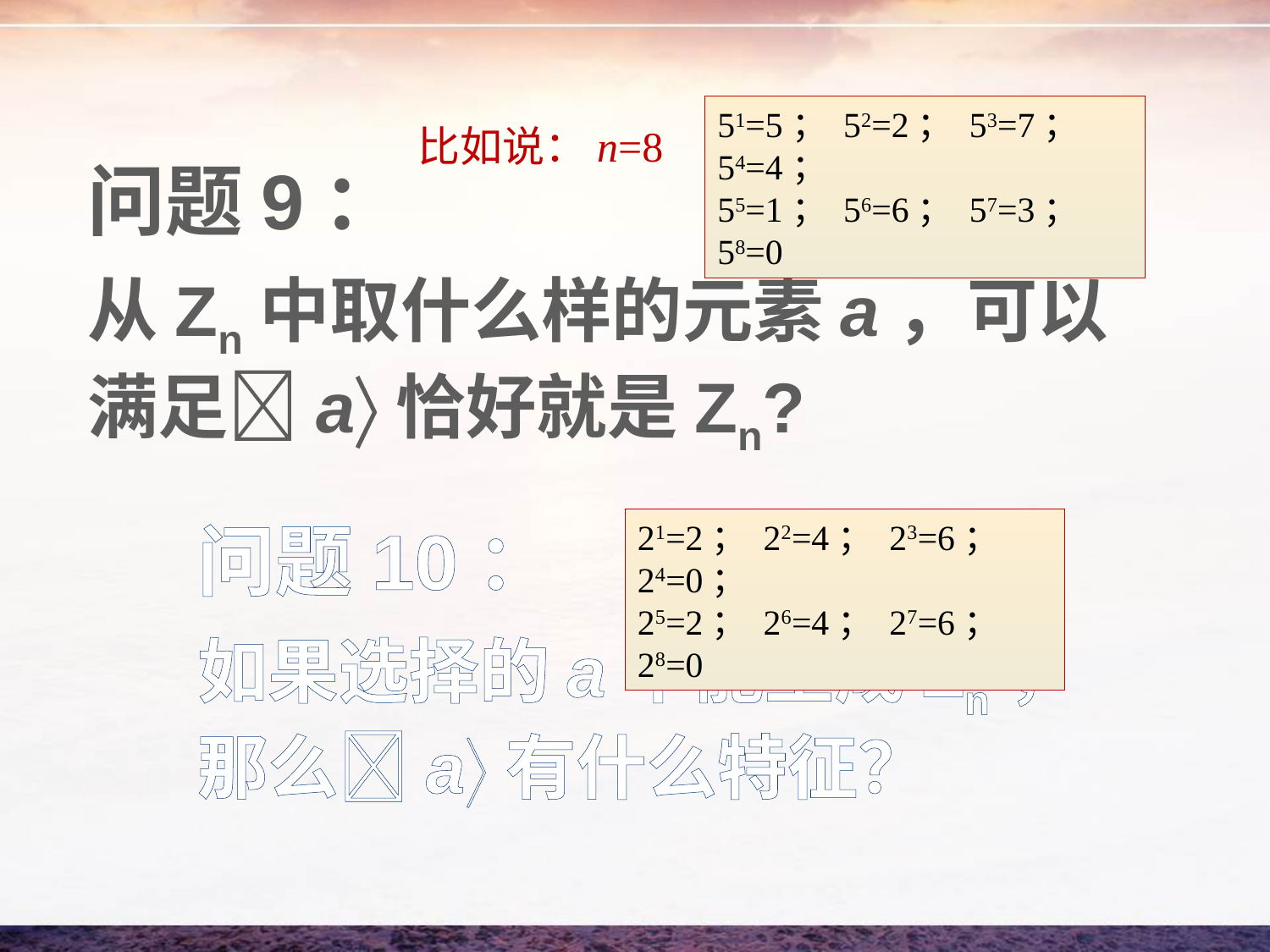

51=5； 52=2； 53=7；54=4；
55=1； 56=6； 57=3；58=0
比如说：n=8
问题9：
从Zn中取什么样的元素a，可以满足〈a〉恰好就是Zn?
问题10：
如果选择的a不能生成Zn，那么〈a〉有什么特征？
21=2； 22=4； 23=6；24=0；
25=2； 26=4； 27=6；28=0